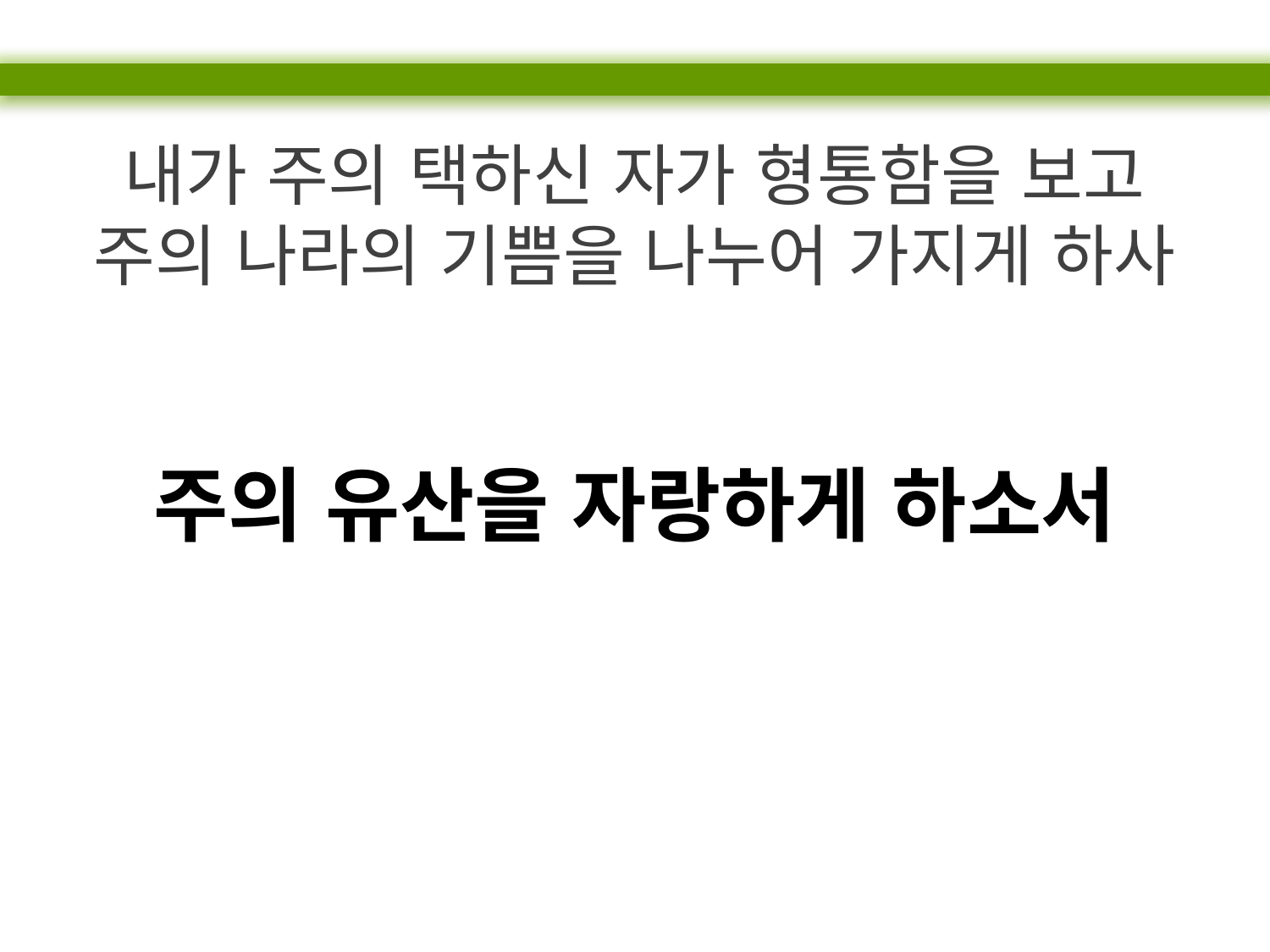

내가 주의 택하신 자가 형통함을 보고
주의 나라의 기쁨을 나누어 가지게 하사
주의 유산을 자랑하게 하소서